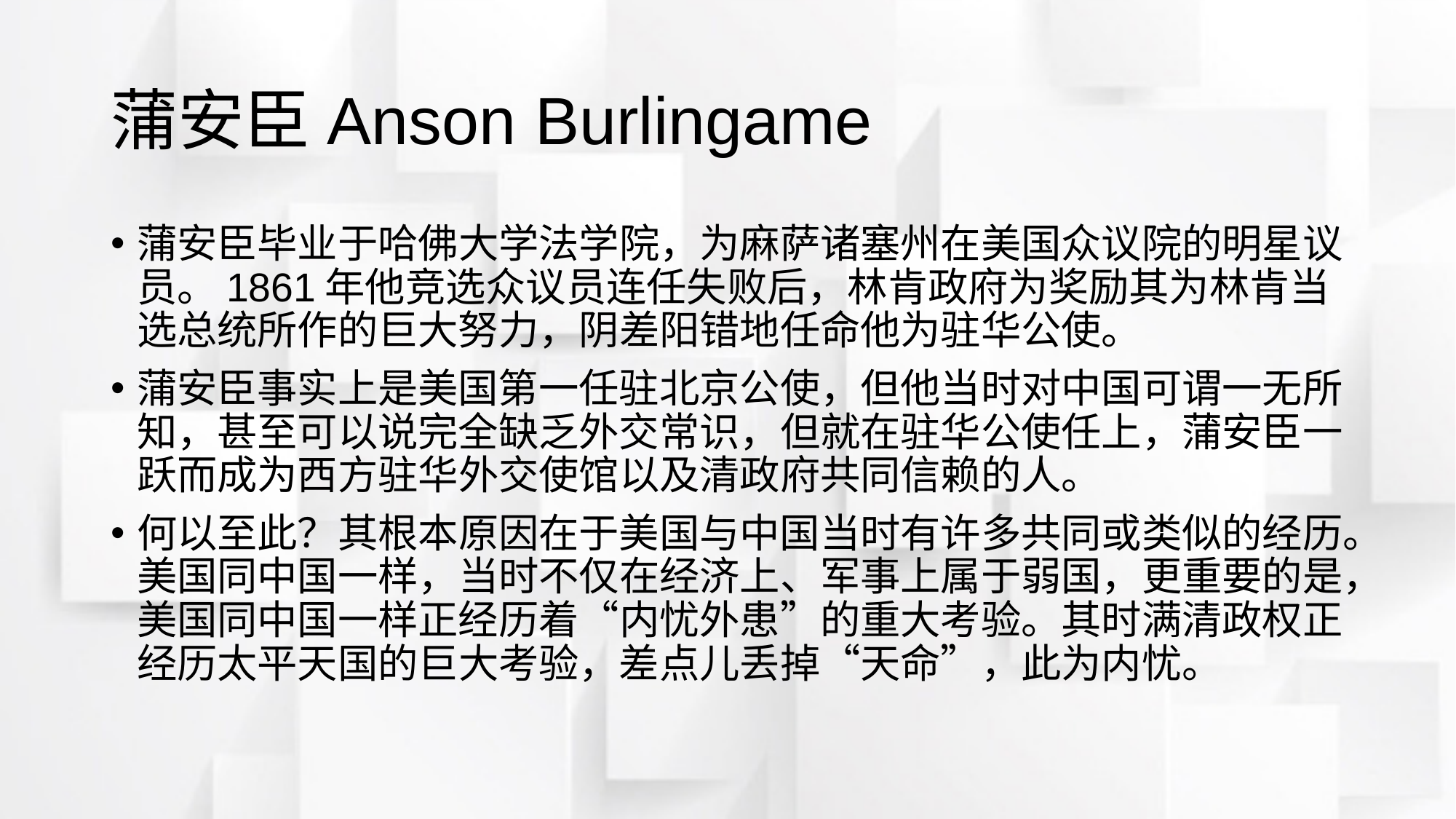

# 蒲安臣Anson Burlingame
蒲安臣毕业于哈佛大学法学院，为麻萨诸塞州在美国众议院的明星议员。1861年他竞选众议员连任失败后，林肯政府为奖励其为林肯当选总统所作的巨大努力，阴差阳错地任命他为驻华公使。
蒲安臣事实上是美国第一任驻北京公使，但他当时对中国可谓一无所知，甚至可以说完全缺乏外交常识，但就在驻华公使任上，蒲安臣一跃而成为西方驻华外交使馆以及清政府共同信赖的人。
何以至此？其根本原因在于美国与中国当时有许多共同或类似的经历。美国同中国一样，当时不仅在经济上、军事上属于弱国，更重要的是，美国同中国一样正经历着“内忧外患”的重大考验。其时满清政权正经历太平天国的巨大考验，差点儿丢掉“天命”，此为内忧。